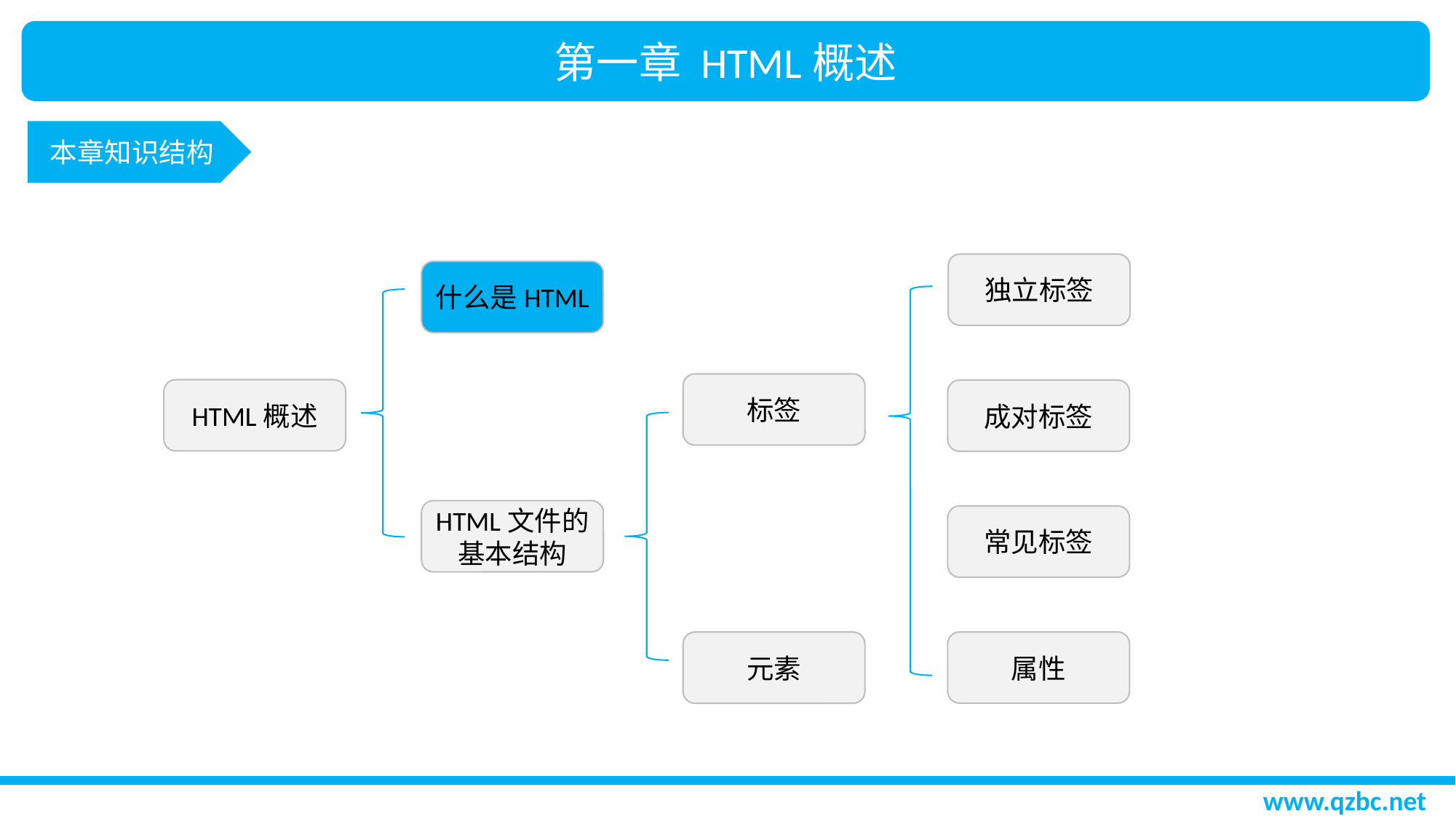

第一章 HTML概述
本章知识结构
独立标签
什么是HTML

标签
HTML概述
成对标签

HTML文件的基本结构
常见标签
属性
元素

www.qzbc.net